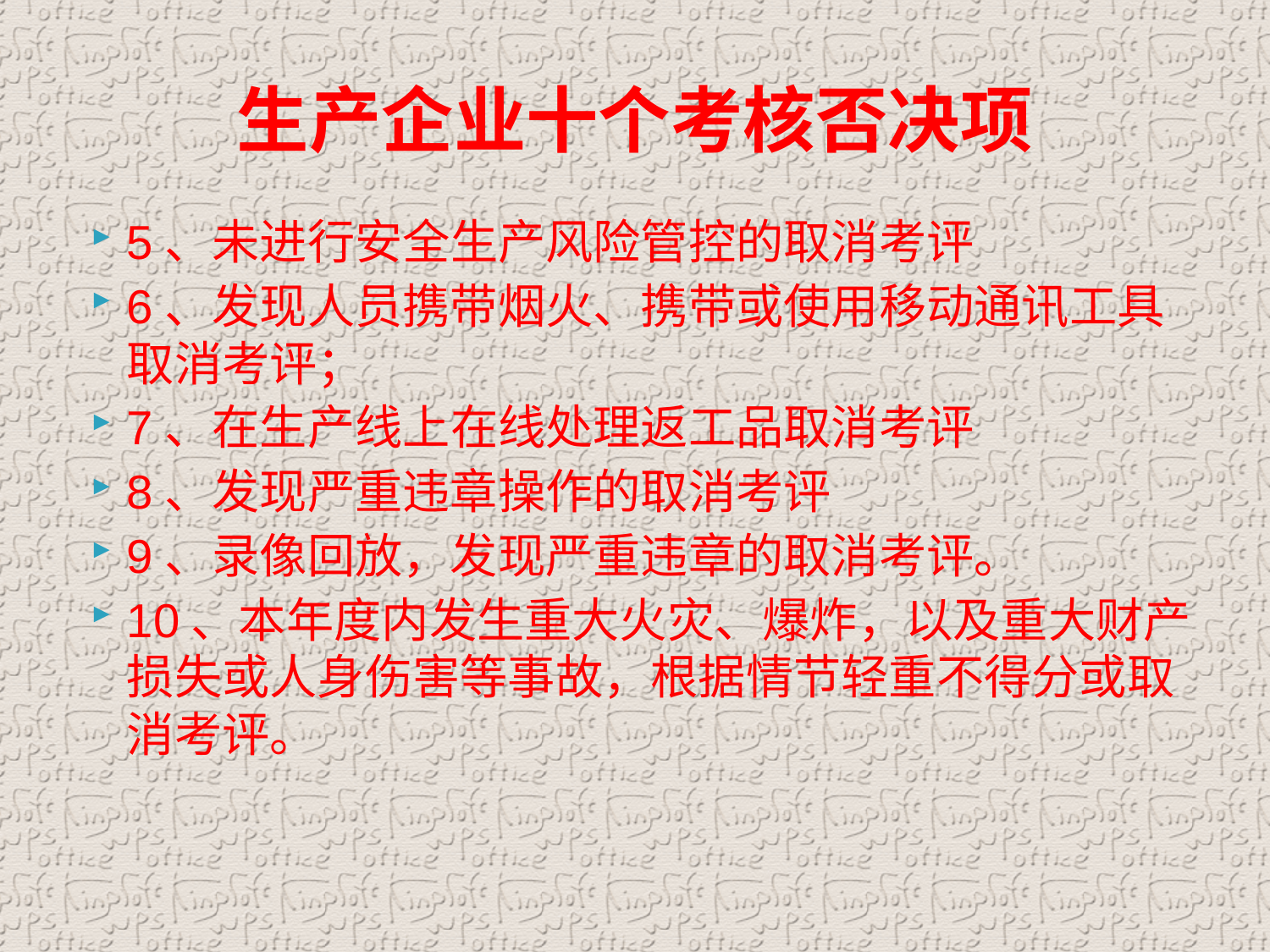

# 生产企业十个考核否决项
5、未进行安全生产风险管控的取消考评
6、发现人员携带烟火、携带或使用移动通讯工具取消考评；
7、在生产线上在线处理返工品取消考评
8、发现严重违章操作的取消考评
9、录像回放，发现严重违章的取消考评。
10、本年度内发生重大火灾、爆炸，以及重大财产损失或人身伤害等事故，根据情节轻重不得分或取消考评。